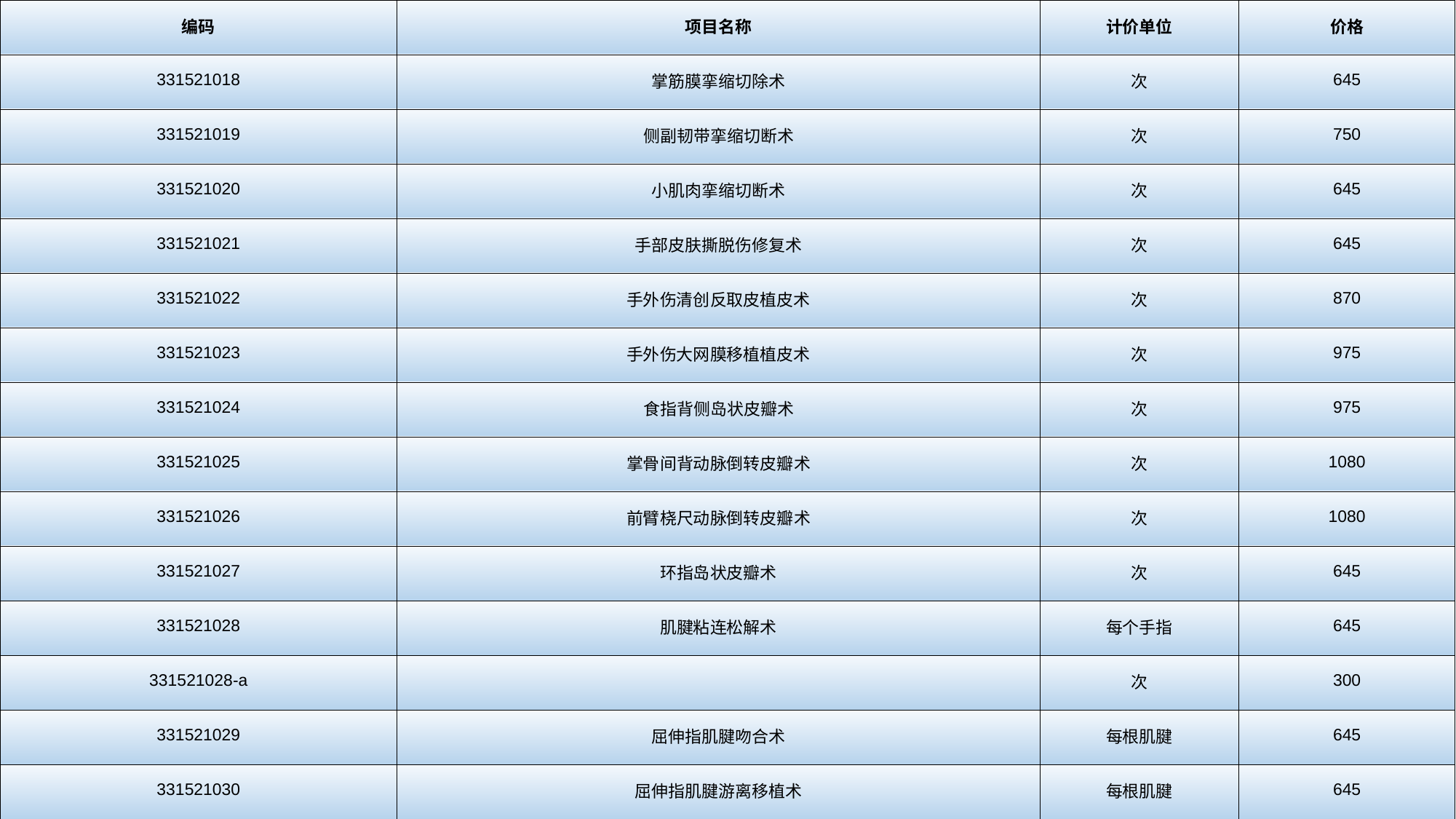

| 编码 | 项目名称 | 计价单位 | 价格 |
| --- | --- | --- | --- |
| 331521018 | 掌筋膜挛缩切除术 | 次 | 645 |
| 331521019 | 侧副韧带挛缩切断术 | 次 | 750 |
| 331521020 | 小肌肉挛缩切断术 | 次 | 645 |
| 331521021 | 手部皮肤撕脱伤修复术 | 次 | 645 |
| 331521022 | 手外伤清创反取皮植皮术 | 次 | 870 |
| 331521023 | 手外伤大网膜移植植皮术 | 次 | 975 |
| 331521024 | 食指背侧岛状皮瓣术 | 次 | 975 |
| 331521025 | 掌骨间背动脉倒转皮瓣术 | 次 | 1080 |
| 331521026 | 前臂桡尺动脉倒转皮瓣术 | 次 | 1080 |
| 331521027 | 环指岛状皮瓣术 | 次 | 645 |
| 331521028 | 肌腱粘连松解术 | 每个手指 | 645 |
| 331521028-a |  | 次 | 300 |
| 331521029 | 屈伸指肌腱吻合术 | 每根肌腱 | 645 |
| 331521030 | 屈伸指肌腱游离移植术 | 每根肌腱 | 645 |